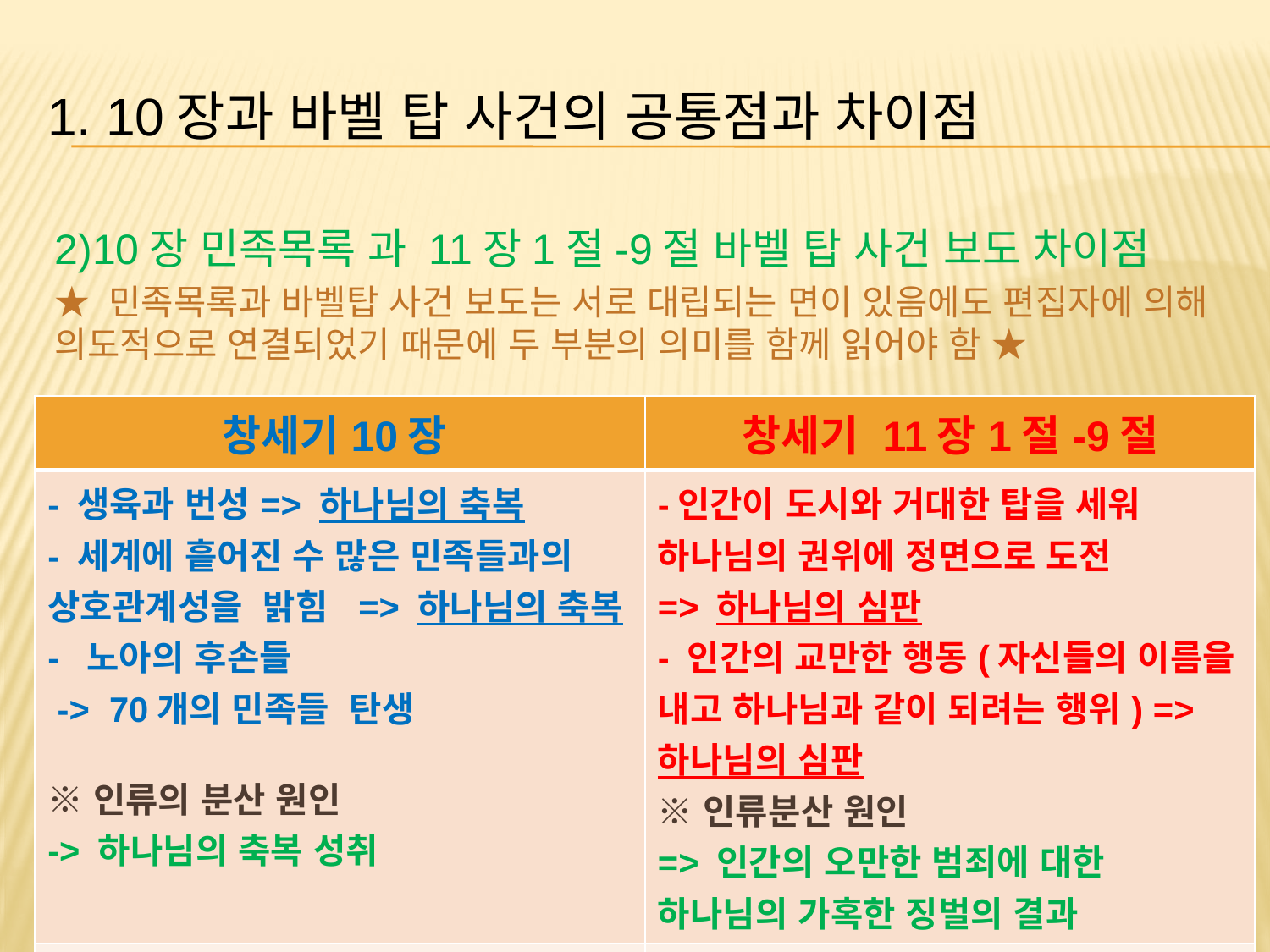

# 1. 10장과 바벨 탑 사건의 공통점과 차이점
2)10장 민족목록 과 11장1절-9절 바벨 탑 사건 보도 차이점
★ 민족목록과 바벨탑 사건 보도는 서로 대립되는 면이 있음에도 편집자에 의해 의도적으로 연결되었기 때문에 두 부분의 의미를 함께 읽어야 함 ★
| 창세기10장 | 창세기 11장1절-9절 |
| --- | --- |
| - 생육과 번성=> 하나님의 축복 - 세계에 흩어진 수 많은 민족들과의 상호관계성을 밝힘 => 하나님의 축복 - 노아의 후손들 -> 70개의 민족들 탄생 ※인류의 분산 원인 -> 하나님의 축복 성취 | -인간이 도시와 거대한 탑을 세워 하나님의 권위에 정면으로 도전 => 하나님의 심판 - 인간의 교만한 행동(자신들의 이름을 내고 하나님과 같이 되려는 행위) => 하나님의 심판 ※인류분산 원인 => 인간의 오만한 범죄에 대한 하나님의 가혹한 징벌의 결과 |
| “ 족보형식으로 소개” | “설화의 형식” |